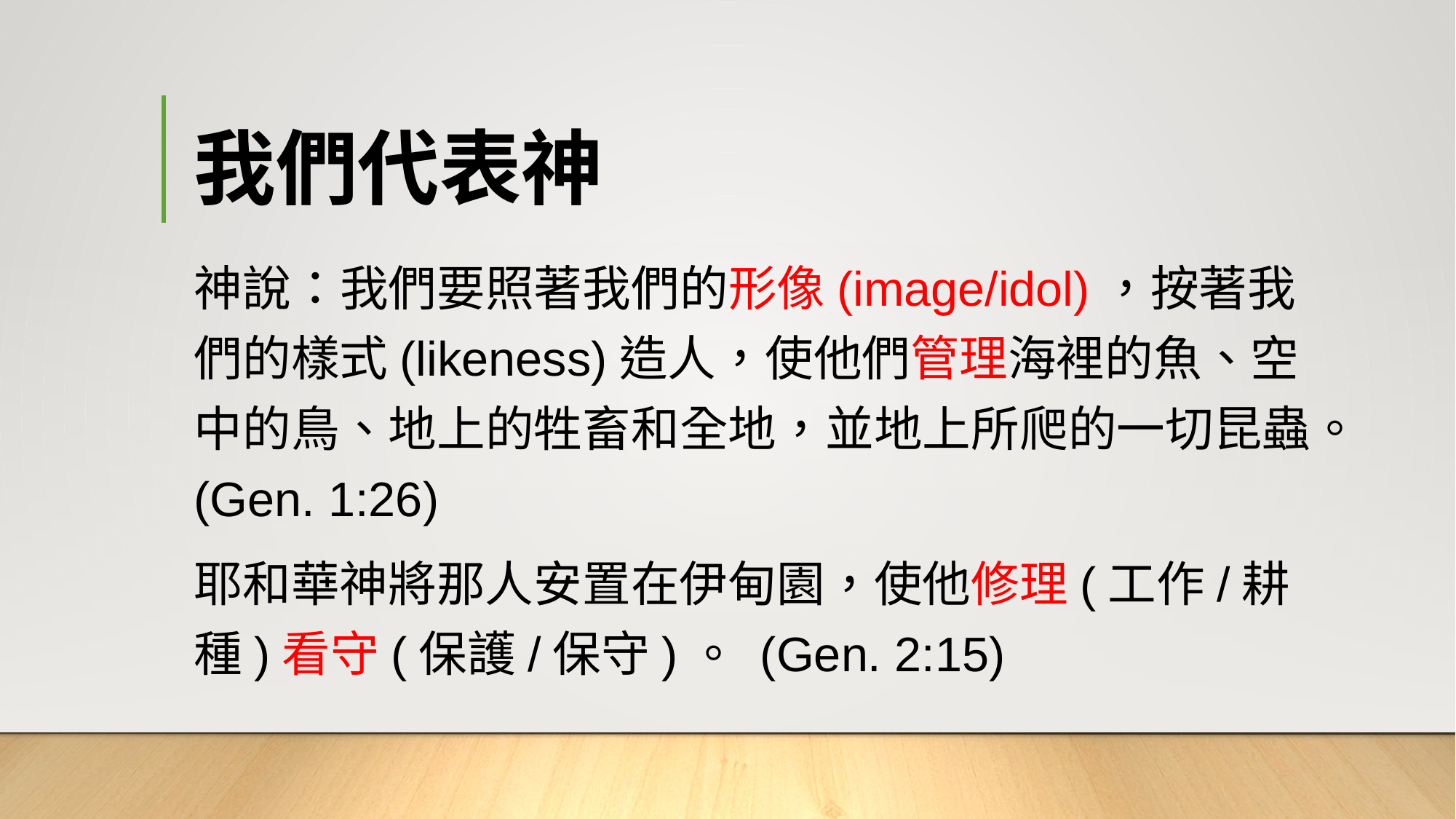

# 我們代表神
神說：我們要照著我們的形像(image/idol)，按著我們的樣式(likeness)造人，使他們管理海裡的魚、空中的鳥、地上的牲畜和全地，並地上所爬的一切昆蟲。(Gen. 1:26)
耶和華神將那人安置在伊甸園，使他修理(工作/耕種)看守(保護/保守)。 (Gen. 2:15)